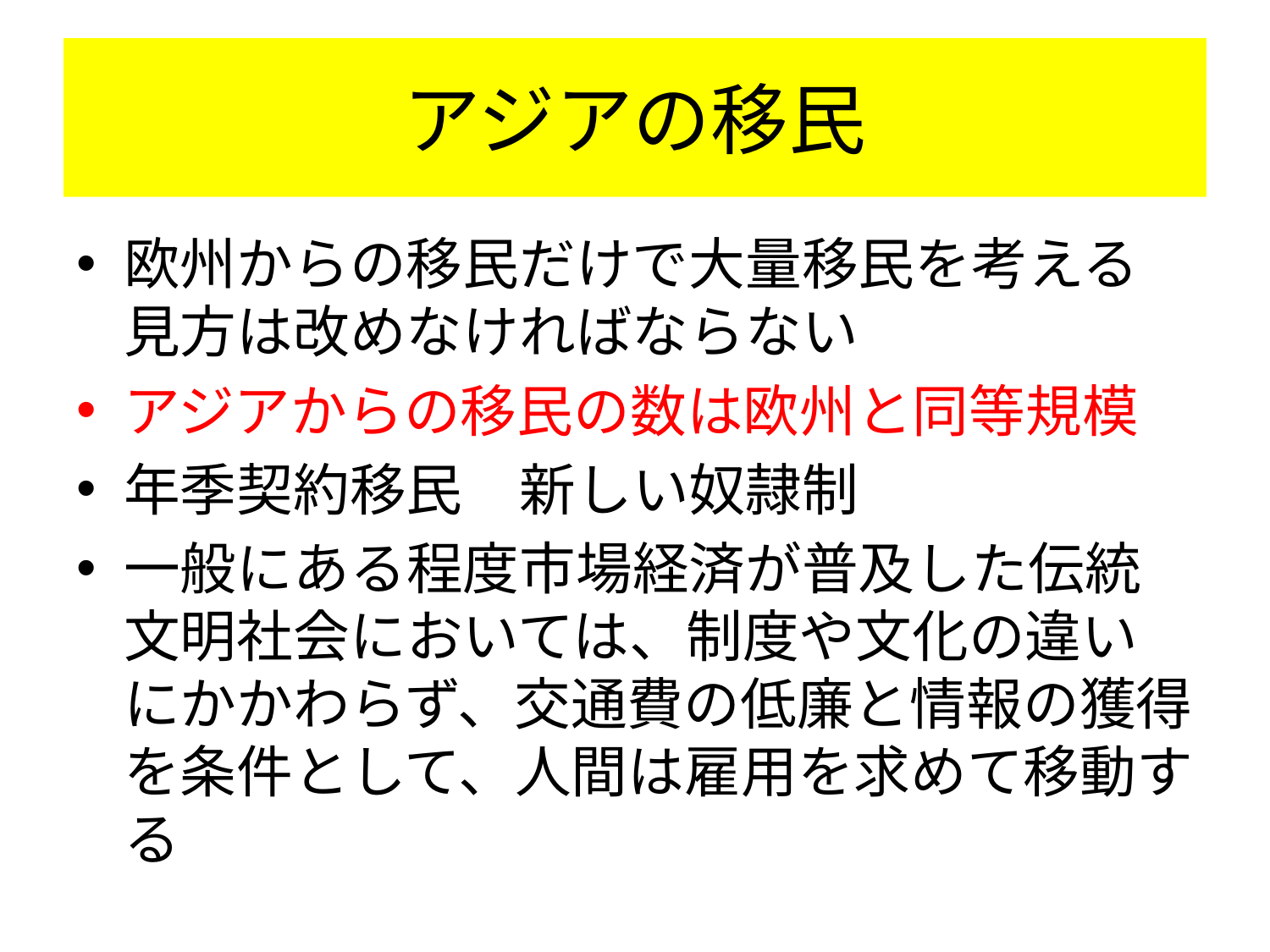

# アジアの移民
欧州からの移民だけで大量移民を考える見方は改めなければならない
アジアからの移民の数は欧州と同等規模
年季契約移民　新しい奴隷制
一般にある程度市場経済が普及した伝統文明社会においては、制度や文化の違いにかかわらず、交通費の低廉と情報の獲得を条件として、人間は雇用を求めて移動する